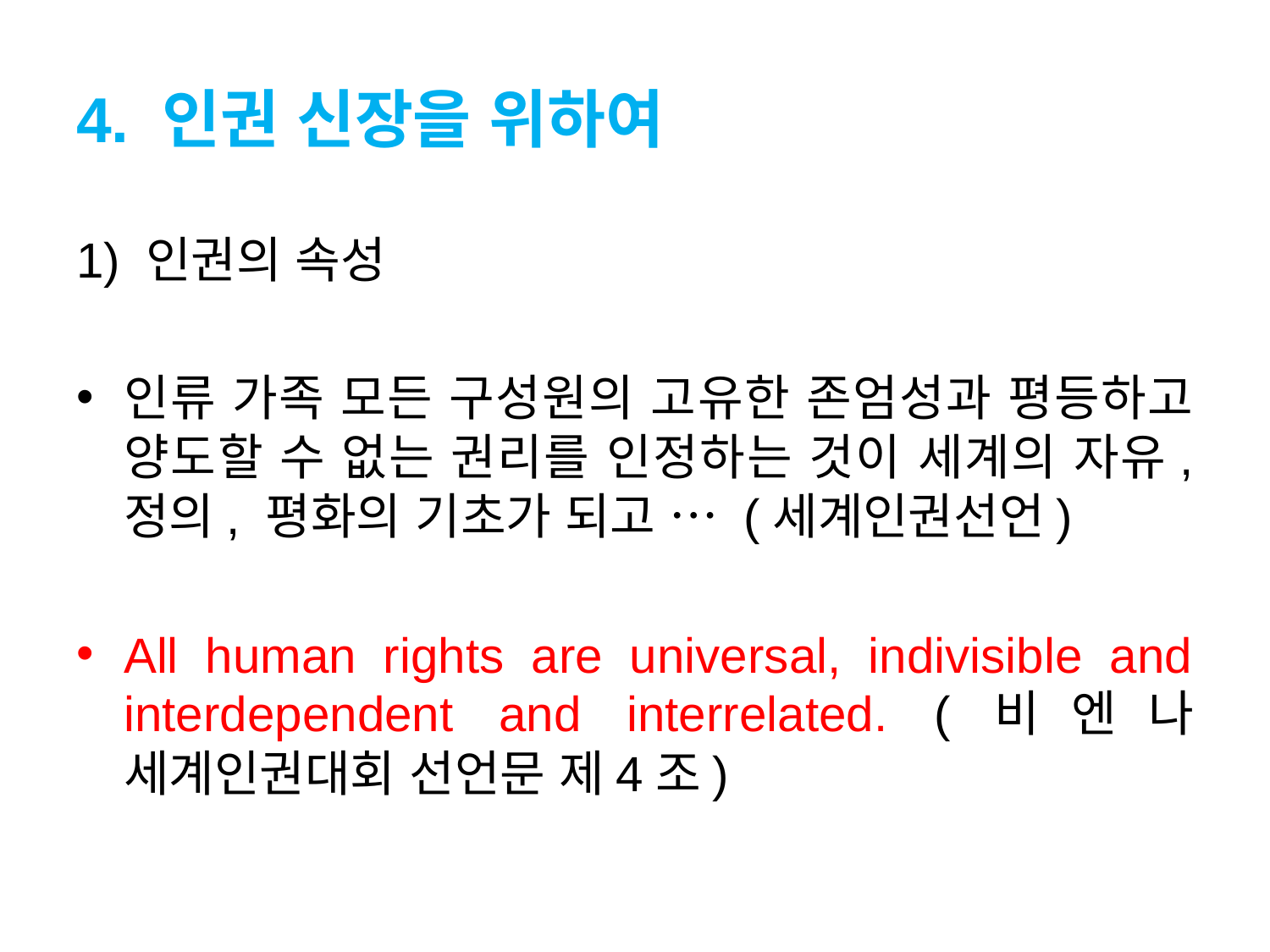

# 4. 인권 신장을 위하여
1) 인권의 속성

인류 가족 모든 구성원의 고유한 존엄성과 평등하고 양도할 수 없는 권리를 인정하는 것이 세계의 자유, 정의, 평화의 기초가 되고 … (세계인권선언)

All human rights are universal, indivisible and interdependent and interrelated. (비엔나 세계인권대회 선언문 제4조)